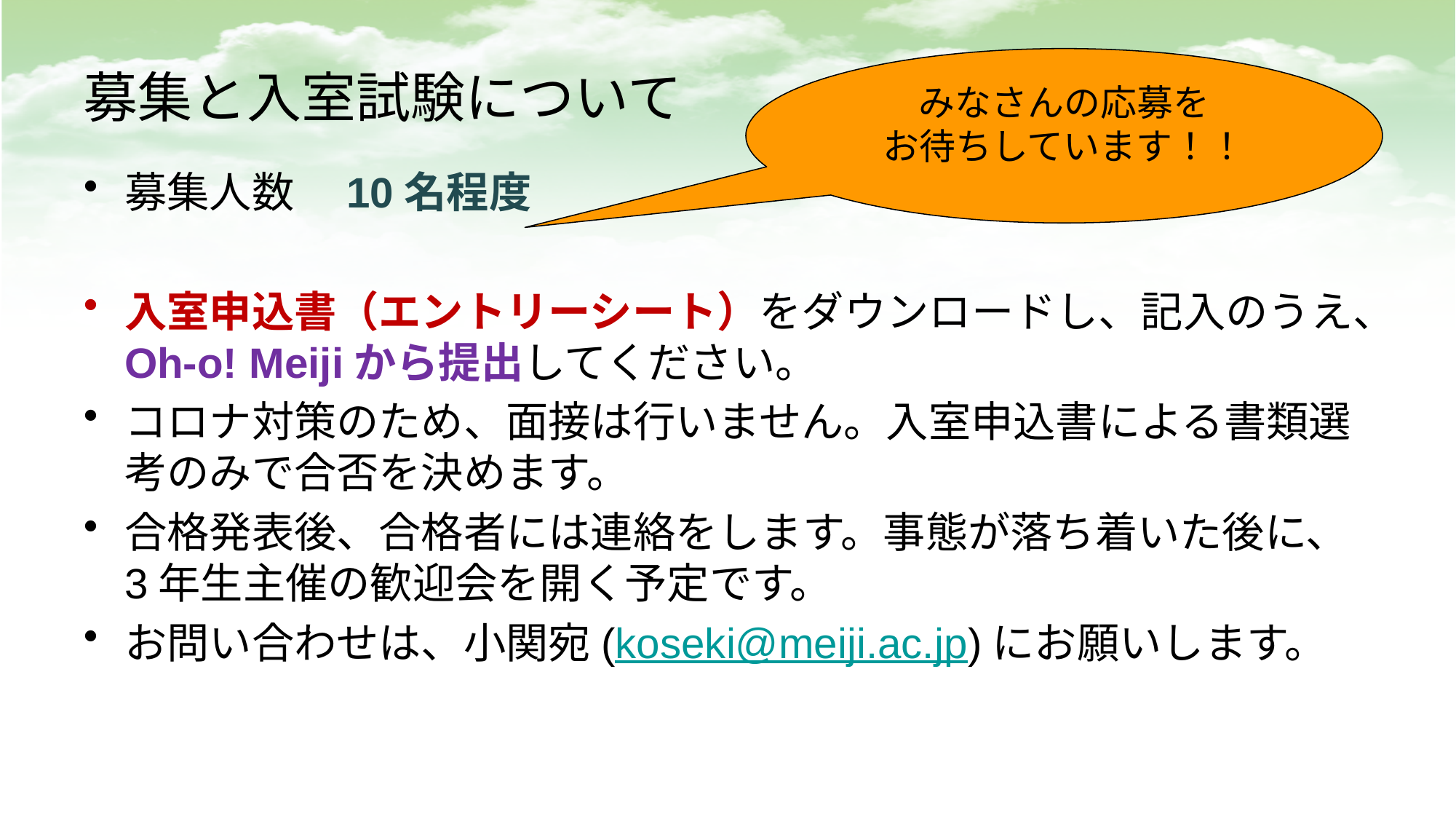

# 募集と入室試験について
みなさんの応募を
お待ちしています！！
募集人数　10名程度

入室申込書（エントリーシート）をダウンロードし、記入のうえ、Oh-o! Meijiから提出してください。
コロナ対策のため、面接は行いません。入室申込書による書類選考のみで合否を決めます。
合格発表後、合格者には連絡をします。事態が落ち着いた後に、3年生主催の歓迎会を開く予定です。
お問い合わせは、小関宛(koseki@meiji.ac.jp)にお願いします。